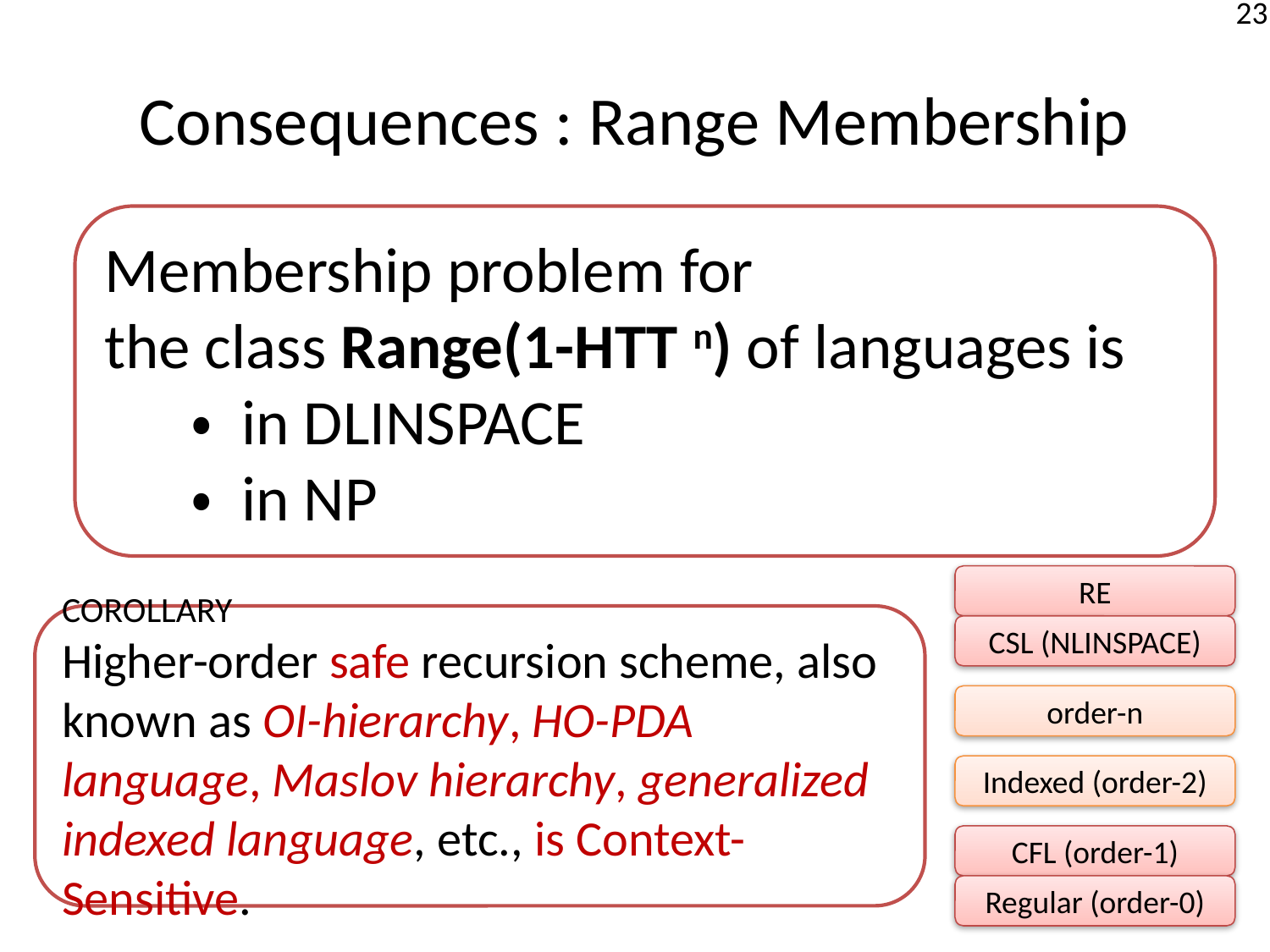

# Consequences : Range Membership
Membership problem for
the class Range(1-HTT n) of languages is
     ・ in DLINSPACE
     ・ in NP
RE
Corollary
Higher-order safe recursion scheme, also known as OI-hierarchy, HO-PDA language, Maslov hierarchy, generalized indexed language, etc., is Context-Sensitive.
CSL (NLINSPACE)
order-n
Indexed (order-2)
CFL (order-1)
Regular (order-0)